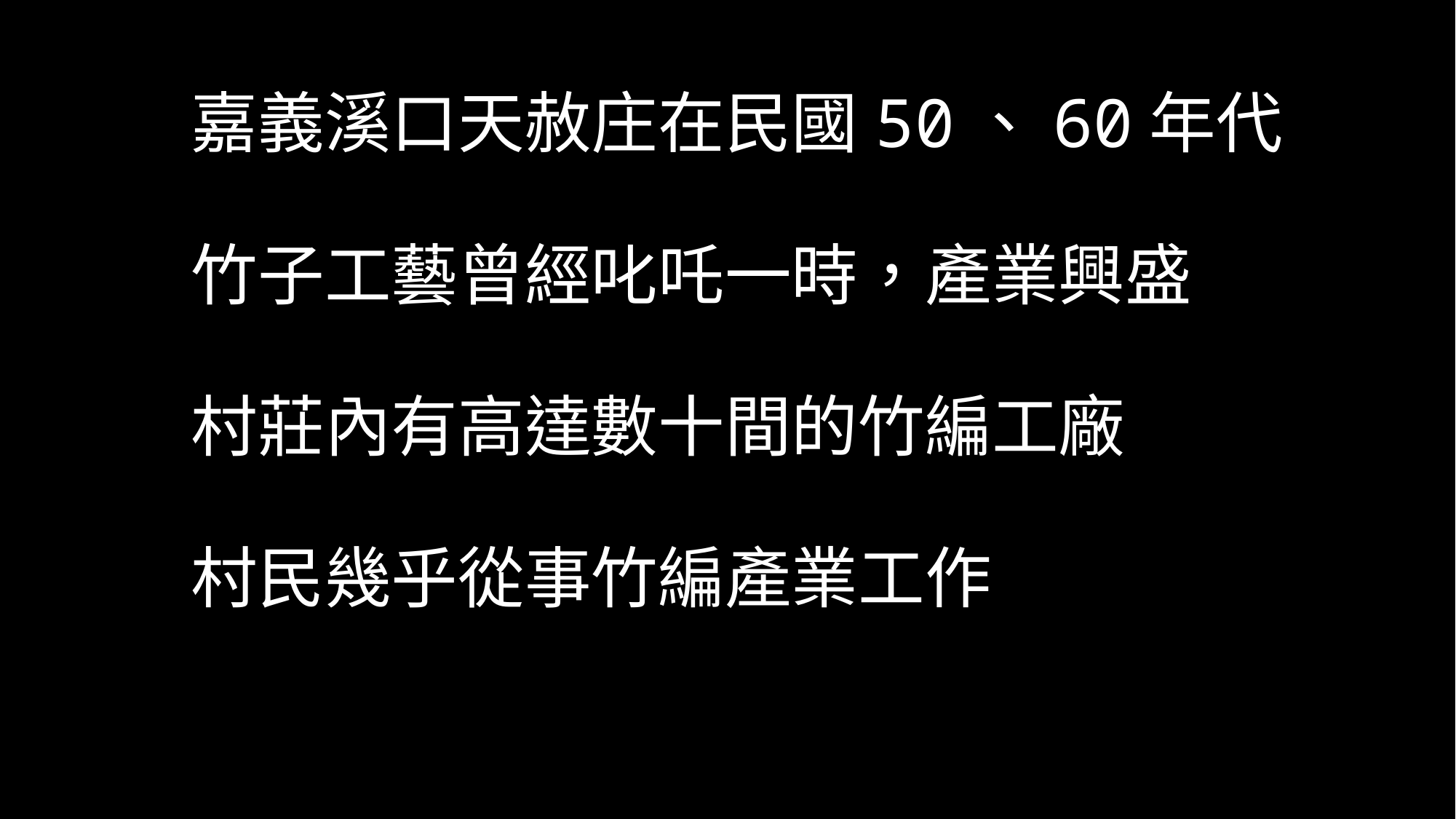

# 嘉義溪口天赦庄在民國50、60年代 竹子工藝曾經叱吒一時，產業興盛 村莊內有高達數十間的竹編工廠 村民幾乎從事竹編產業工作